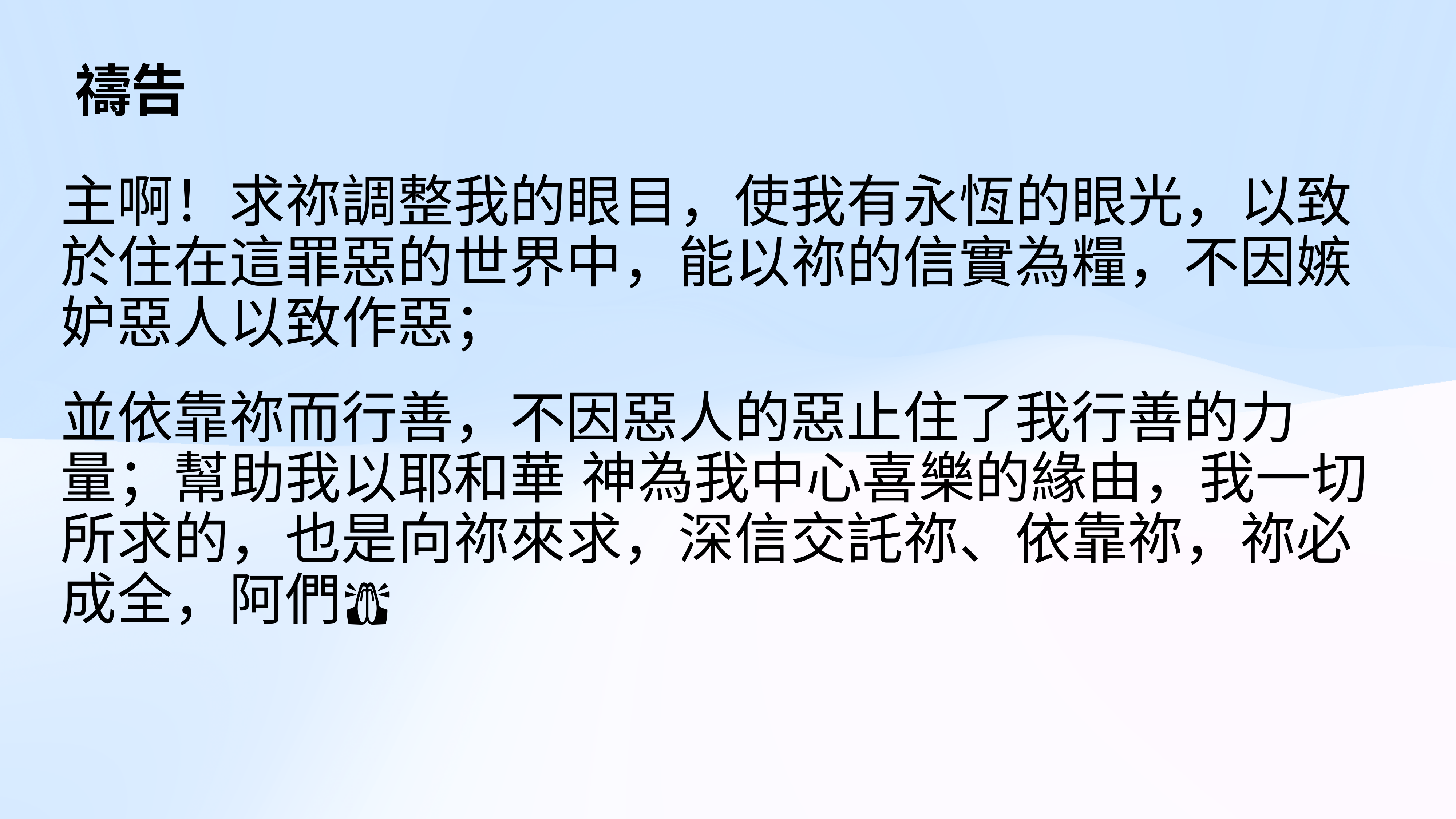

# 禱告
主啊！求祢調整我的眼目，使我有永恆的眼光，以致於住在這罪惡的世界中，能以祢的信實為糧，不因嫉妒惡人以致作惡；
並依靠祢而行善，不因惡人的惡止住了我行善的力量；幫助我以耶和華 神為我中心喜樂的緣由，我一切所求的，也是向祢來求，深信交託祢、依靠祢，祢必成全，阿們🙏